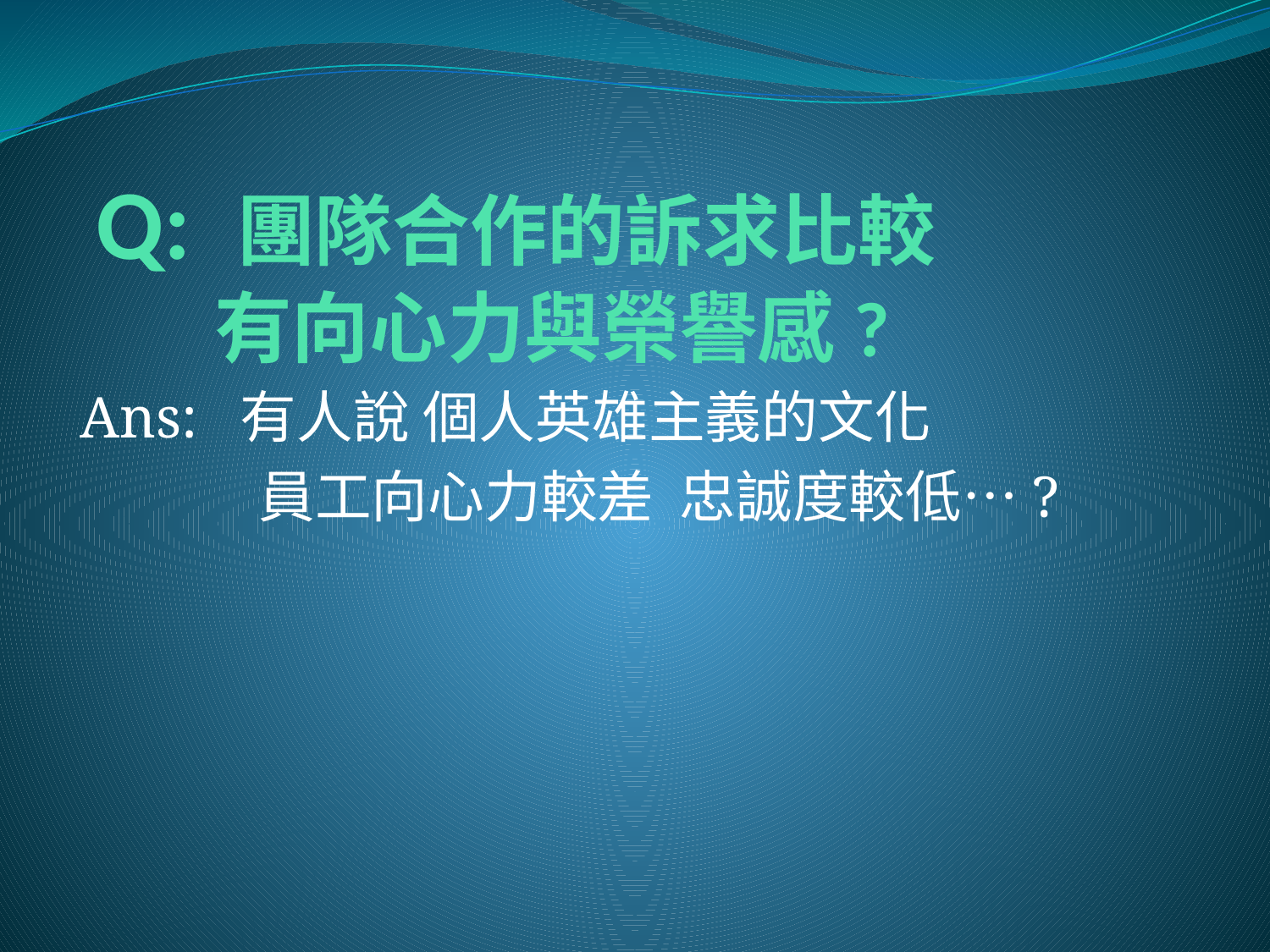

# Q: 團隊合作的訴求比較 有向心力與榮譽感?
Ans:  有人說 個人英雄主義的文化
             員工向心力較差  忠誠度較低…?